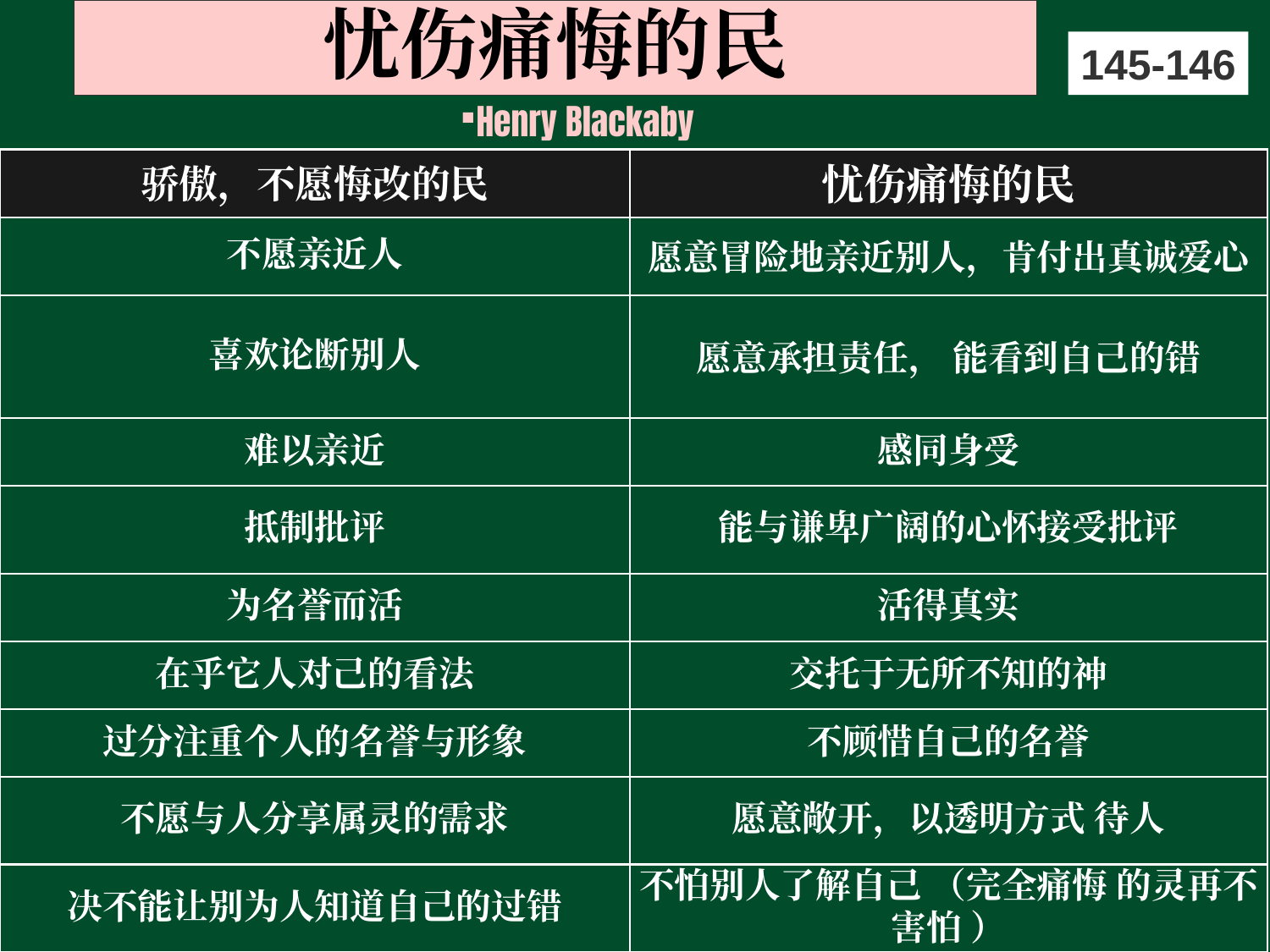

# 忧伤痛悔的民
145-146
Henry Blackaby
骄傲，不愿悔改的民

忧伤痛悔的民

不愿亲近人

愿意冒险地亲近别人，肯付出真诚爱心

喜欢论断别人

愿意承担责任， 能看到自己的错

难以亲近

感同身受

抵制批评

能与谦卑广阔的心怀接受批评

为名誉而活

活得真实

在乎它人对己的看法

交托于无所不知的神

过分注重个人的名誉与形象

不顾惜自己的名誉

不愿与人分享属灵的需求

愿意敞开，以透明方式 待人

决不能让别为人知道自己的过错

不怕别人了解自己 （完全痛悔 的灵再不害怕 ）